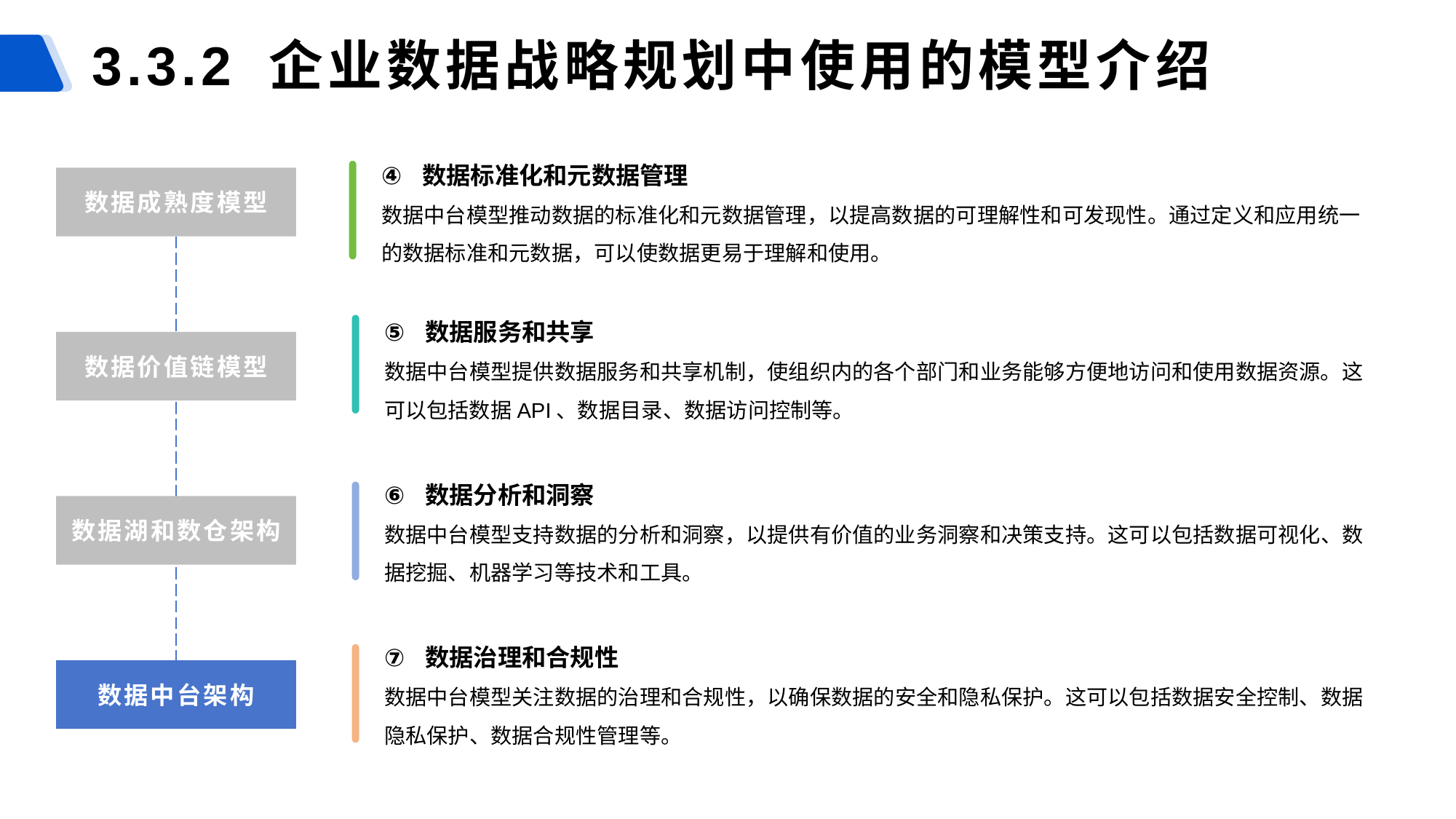

# 3.3.2 企业数据战略规划中使用的模型介绍
数据标准化和元数据管理
数据中台模型推动数据的标准化和元数据管理，以提高数据的可理解性和可发现性。通过定义和应用统一的数据标准和元数据，可以使数据更易于理解和使用。

数据成熟度模型
数据服务和共享
数据中台模型提供数据服务和共享机制，使组织内的各个部门和业务能够方便地访问和使用数据资源。这可以包括数据API、数据目录、数据访问控制等。

数据价值链模型
数据分析和洞察
数据中台模型支持数据的分析和洞察，以提供有价值的业务洞察和决策支持。这可以包括数据可视化、数据挖掘、机器学习等技术和工具。

数据湖和数仓架构
数据治理和合规性
数据中台模型关注数据的治理和合规性，以确保数据的安全和隐私保护。这可以包括数据安全控制、数据隐私保护、数据合规性管理等。

数据中台架构